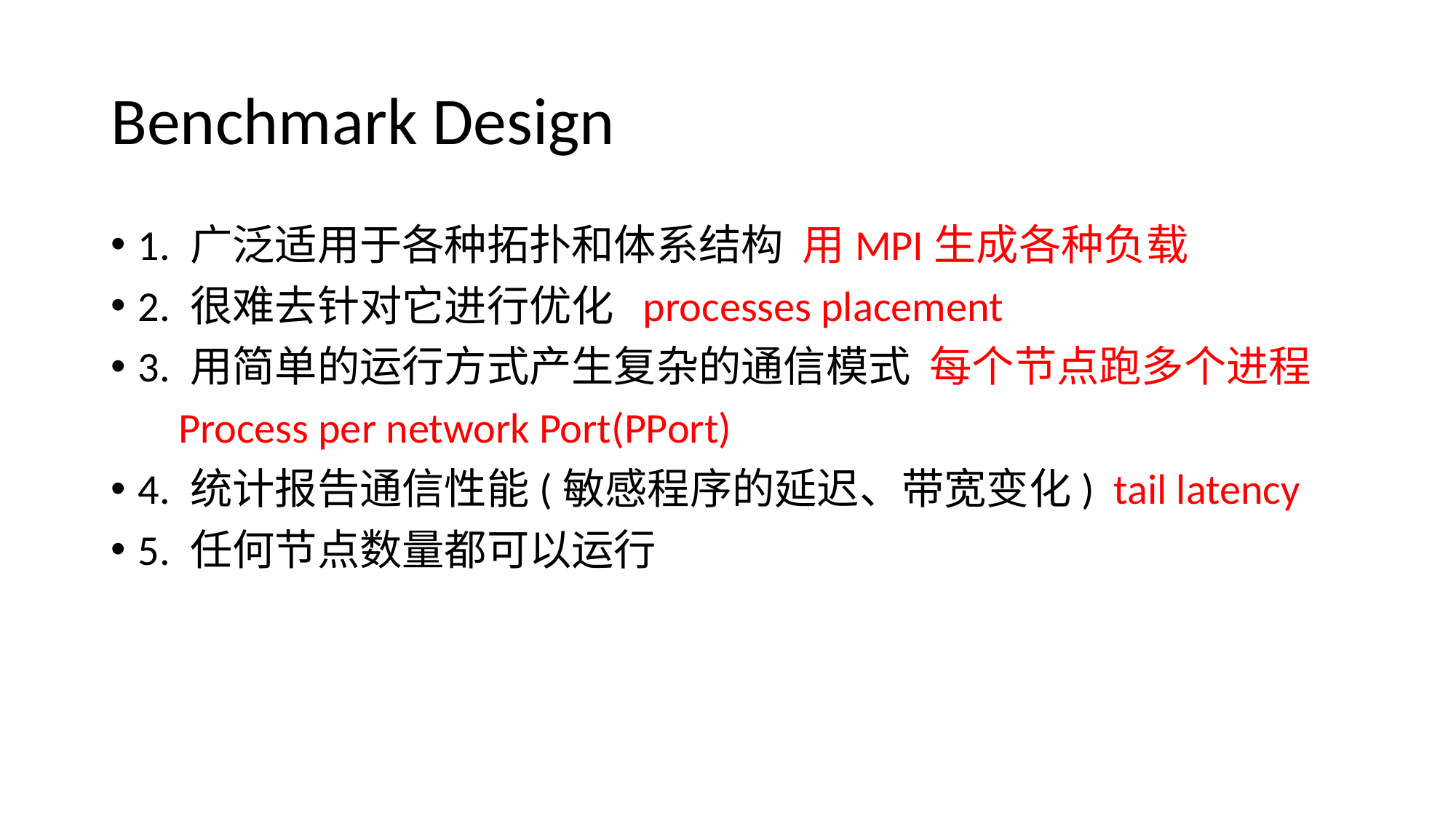

# Benchmark Design
1. 广泛适用于各种拓扑和体系结构  用MPI生成各种负载
2. 很难去针对它进行优化  processes placement
3. 用简单的运行方式产生复杂的通信模式  每个节点跑多个进程
       Process per network Port(PPort)
4. 统计报告通信性能(敏感程序的延迟、带宽变化)  tail latency
5. 任何节点数量都可以运行